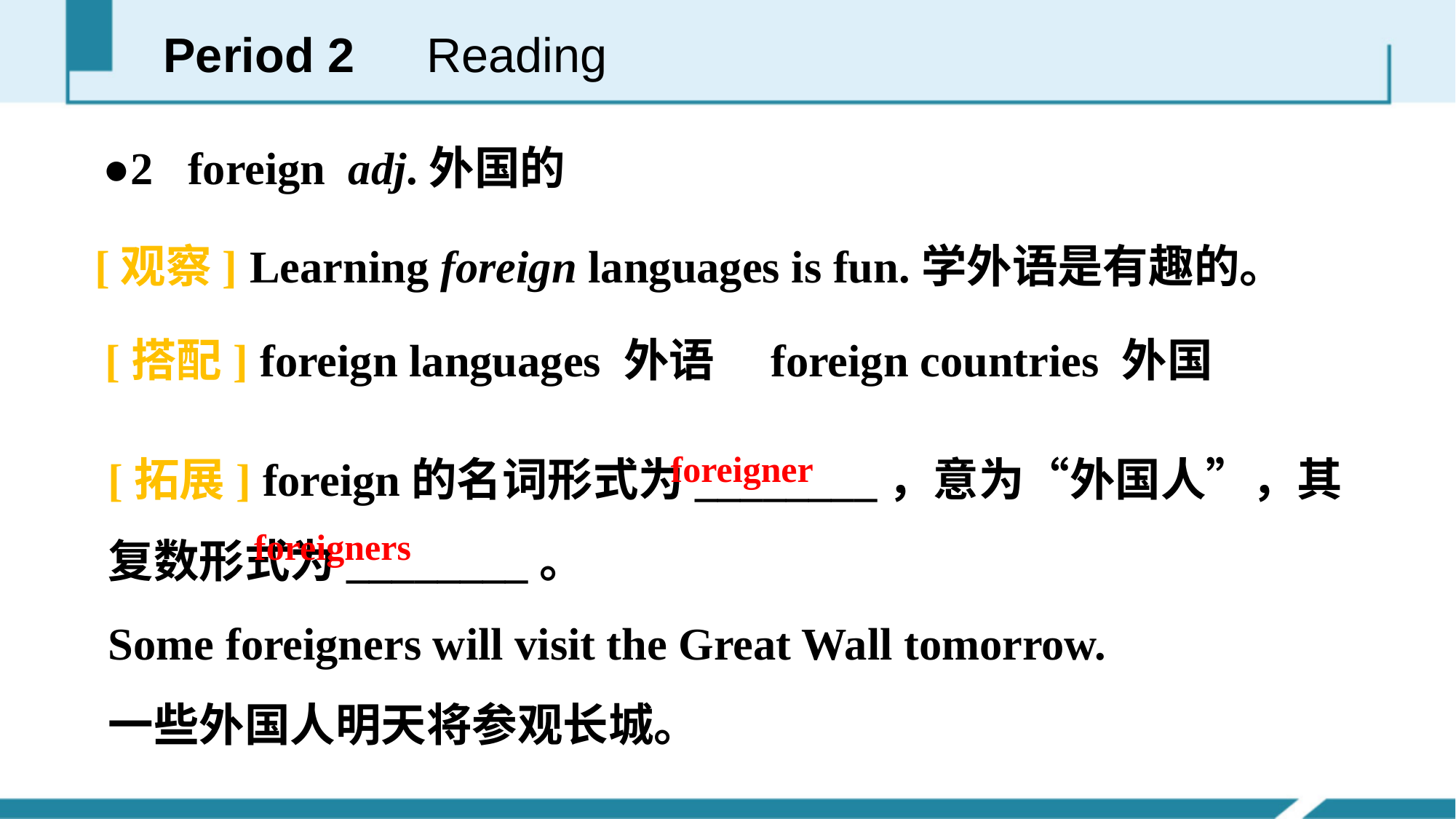

Period 2　Reading
●2   foreign  adj.外国的
[观察] Learning foreign languages is fun.学外语是有趣的。
[搭配] foreign languages 外语　foreign countries 外国

[拓展] foreign的名词形式为________，意为“外国人”，其复数形式为________。
Some foreigners will visit the Great Wall tomorrow.
一些外国人明天将参观长城。
foreigner
foreigners